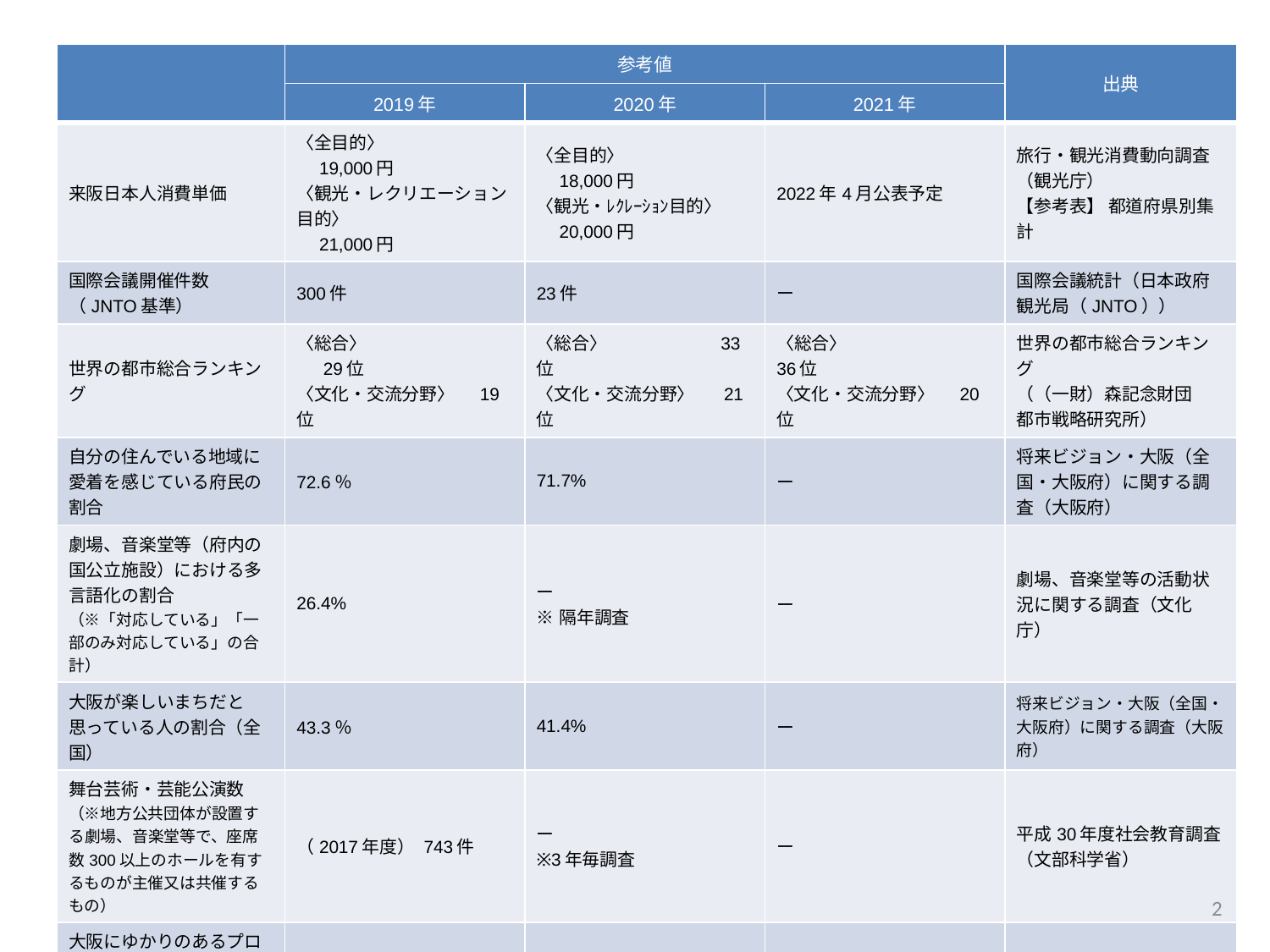

|  | 参考値 |  |  | 出典 |
| --- | --- | --- | --- | --- |
|  | 2019年 | 2020年 | 2021年 |  |
| 来阪日本人消費単価 | 〈全目的〉 　19,000円 〈観光・レクリエーション目的〉　 　21,000円 | 〈全目的〉 　18,000円 〈観光・ﾚｸﾚｰｼｮﾝ目的〉 　20,000円 | 2022年4月公表予定 | 旅行・観光消費動向調査 （観光庁） 【参考表】 都道府県別集計 |
| 国際会議開催件数 （JNTO基準） | 300件 | 23件 | ー | 国際会議統計（日本政府観光局（JNTO）） |
| 世界の都市総合ランキング | 〈総合〉　　　　　　　　　 29位 〈文化・交流分野〉 19位 | 〈総合〉　　　 33位 〈文化・交流分野〉 21位 | 〈総合〉　　　　　　　 36位 〈文化・交流分野〉 20位 | 世界の都市総合ランキング （（一財）森記念財団　都市戦略研究所） |
| 自分の住んでいる地域に愛着を感じている府民の割合 | 72.6％ | 71.7% | ー | 将来ビジョン・大阪（全国・大阪府）に関する調査（大阪府） |
| 劇場、音楽堂等（府内の国公立施設）における多言語化の割合 （※「対応している」「一部のみ対応している」の合計） | 26.4% | ー ※隔年調査 | ー | 劇場、音楽堂等の活動状況に関する調査（文化庁） |
| 大阪が楽しいまちだと思っている人の割合（全国） | 43.3％ | 41.4% | ー | 将来ビジョン・大阪（全国・大阪府）に関する調査（大阪府） |
| 舞台芸術・芸能公演数 （※地方公共団体が設置する劇場、音楽堂等で、座席数300以上のホールを有するものが主催又は共催するもの） | （2017年度） 743件 | ー ※3年毎調査 | ー | 平成30年度社会教育調査 （文部科学省） |
| 大阪にゆかりのあるプロスポーツ７チームの年間主催試合観客者数合計 | 3,030,617人 | 663,705人 | ー | 各チーム公表資料 |
| 大阪マラソンの外国人エントリー数 | 15,082人 | 開催中止 | 2022.2.27開催予定 （海外ランナーは募集中止） | 大阪マラソン実績 |
| 成人の週１回以上のスポーツ実施率 | 56.2% | 59.5％ | ー | スポーツの実施状況等に関する世論調査（スポーツ庁） |
2